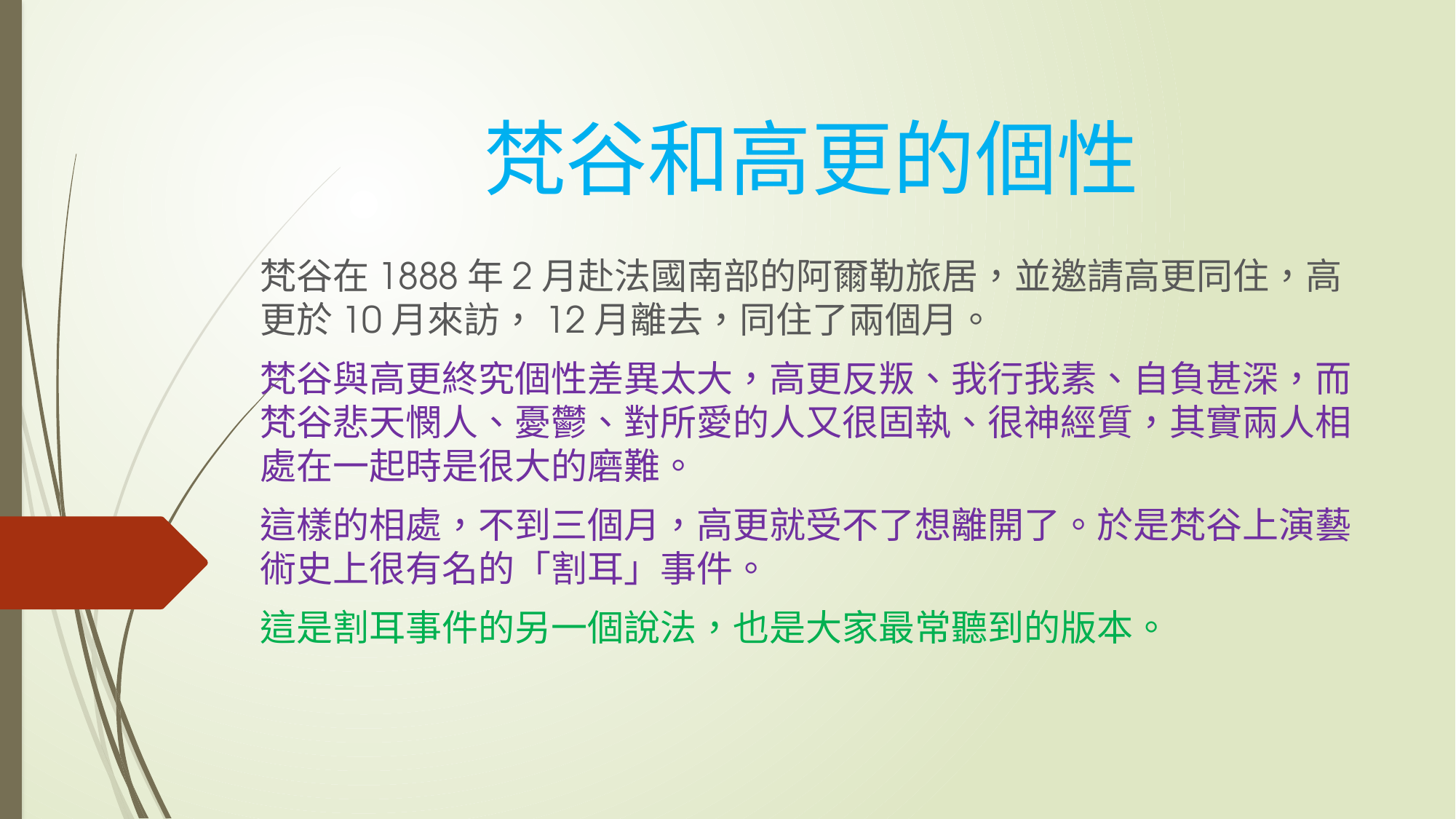

# 梵谷和高更的個性
梵谷在1888年2月赴法國南部的阿爾勒旅居，並邀請高更同住，高更於10月來訪，12月離去，同住了兩個月。
梵谷與高更終究個性差異太大，高更反叛、我行我素、自負甚深，而梵谷悲天憫人、憂鬱、對所愛的人又很固執、很神經質，其實兩人相處在一起時是很大的磨難。
這樣的相處，不到三個月，高更就受不了想離開了。於是梵谷上演藝術史上很有名的「割耳」事件。
這是割耳事件的另一個說法，也是大家最常聽到的版本。